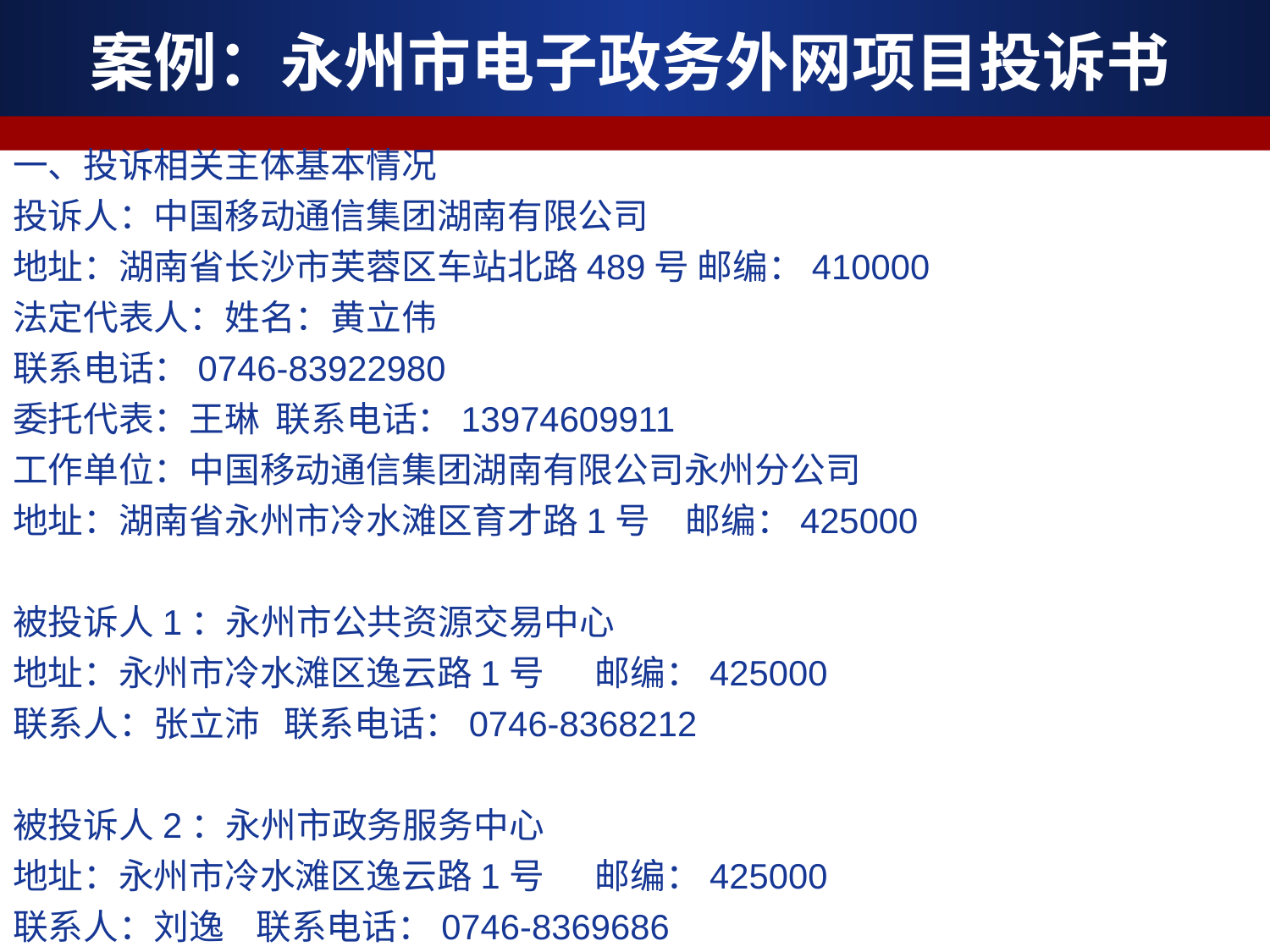

案例：永州市电子政务外网项目投诉书
一、投诉相关主体基本情况
投诉人：中国移动通信集团湖南有限公司
地址：湖南省长沙市芙蓉区车站北路489号 邮编：410000
法定代表人：姓名：黄立伟
联系电话：0746-83922980
委托代表：王琳  联系电话：13974609911
工作单位：中国移动通信集团湖南有限公司永州分公司
地址：湖南省永州市冷水滩区育才路1号　邮编：425000

被投诉人1：永州市公共资源交易中心
地址：永州市冷水滩区逸云路1号　  邮编：425000
联系人：张立沛   联系电话：0746-8368212

被投诉人2：永州市政务服务中心
地址：永州市冷水滩区逸云路1号　  邮编：425000
联系人：刘逸    联系电话：0746-8369686